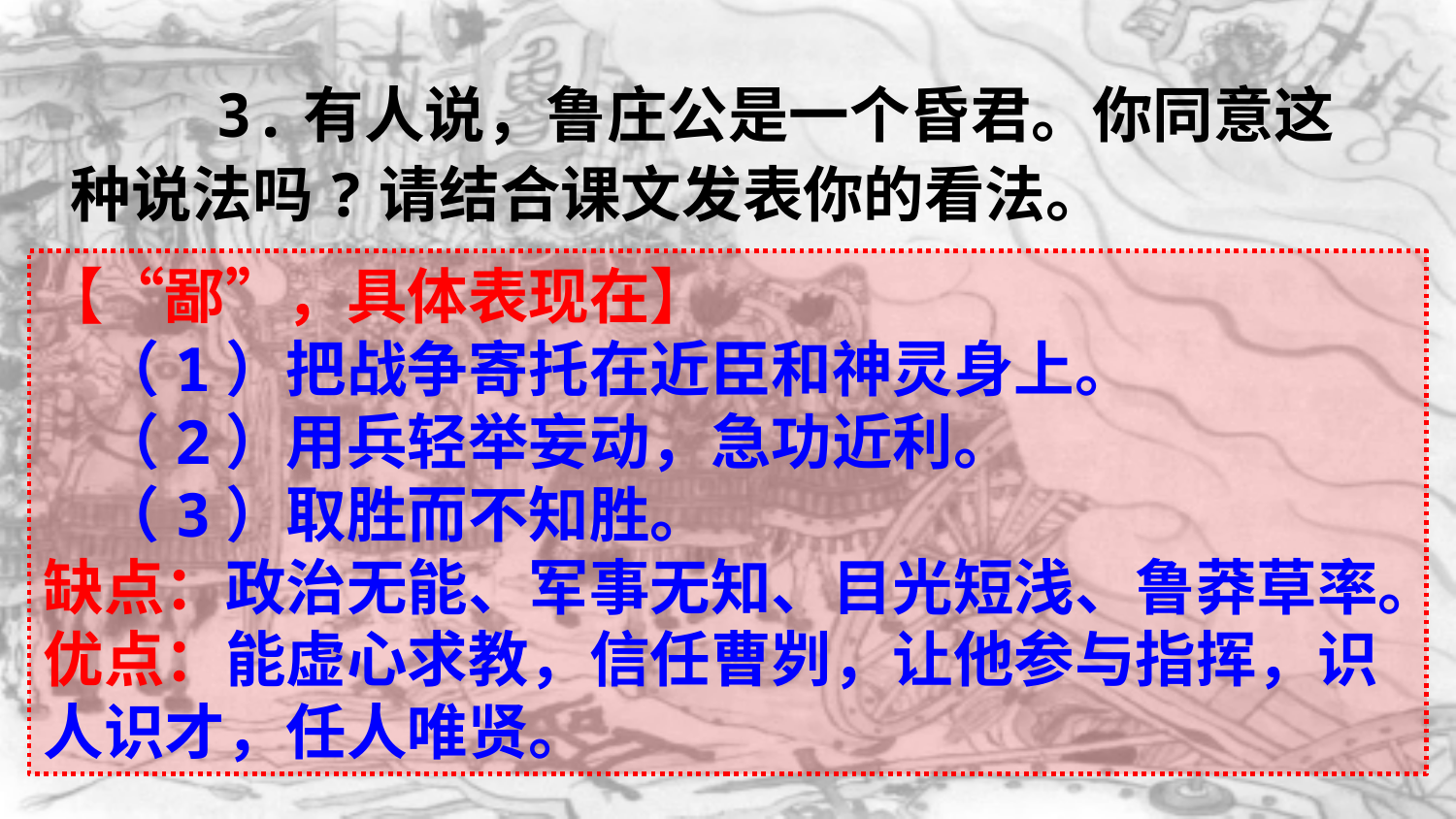

3.有人说，鲁庄公是一个昏君。你同意这种说法吗?请结合课文发表你的看法。
【“鄙”，具体表现在】
   （1）把战争寄托在近臣和神灵身上。
   （2）用兵轻举妄动，急功近利。
   （3）取胜而不知胜。
缺点：政治无能、军事无知、目光短浅、鲁莽草率。
优点：能虚心求教，信任曹刿，让他参与指挥，识人识才，任人唯贤。